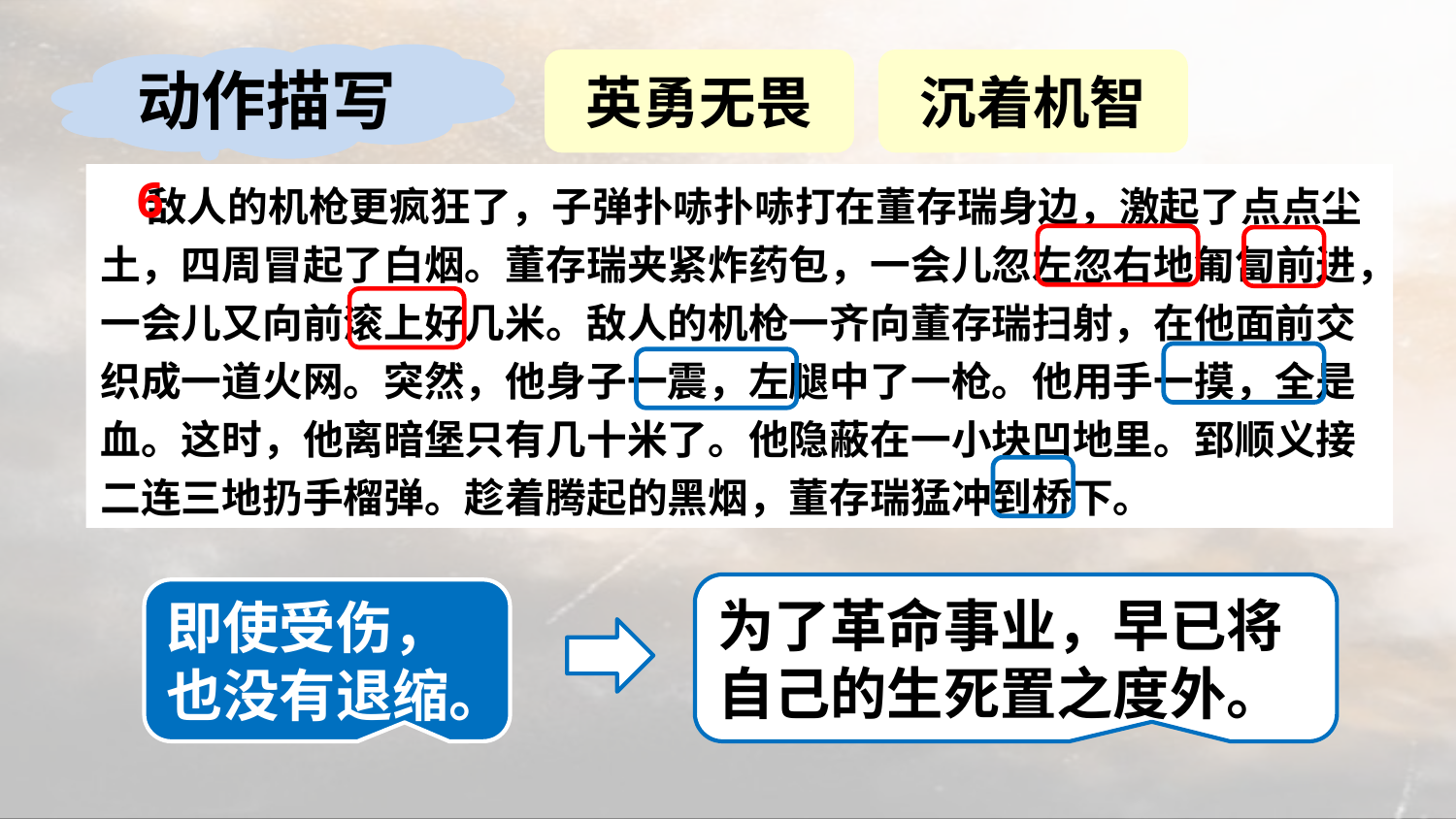

动作描写
英勇无畏
沉着机智
6
    敌人的机枪更疯狂了，子弹扑哧扑哧打在董存瑞身边，激起了点点尘土，四周冒起了白烟。董存瑞夹紧炸药包，一会儿忽左忽右地匍匐前进，一会儿又向前滚上好几米。敌人的机枪一齐向董存瑞扫射，在他面前交织成一道火网。突然，他身子一震，左腿中了一枪。他用手一摸，全是血。这时，他离暗堡只有几十米了。他隐蔽在一小块凹地里。郅顺义接二连三地扔手榴弹。趁着腾起的黑烟，董存瑞猛冲到桥下。

为了革命事业，早已将自己的生死置之度外。
即使受伤，也没有退缩。